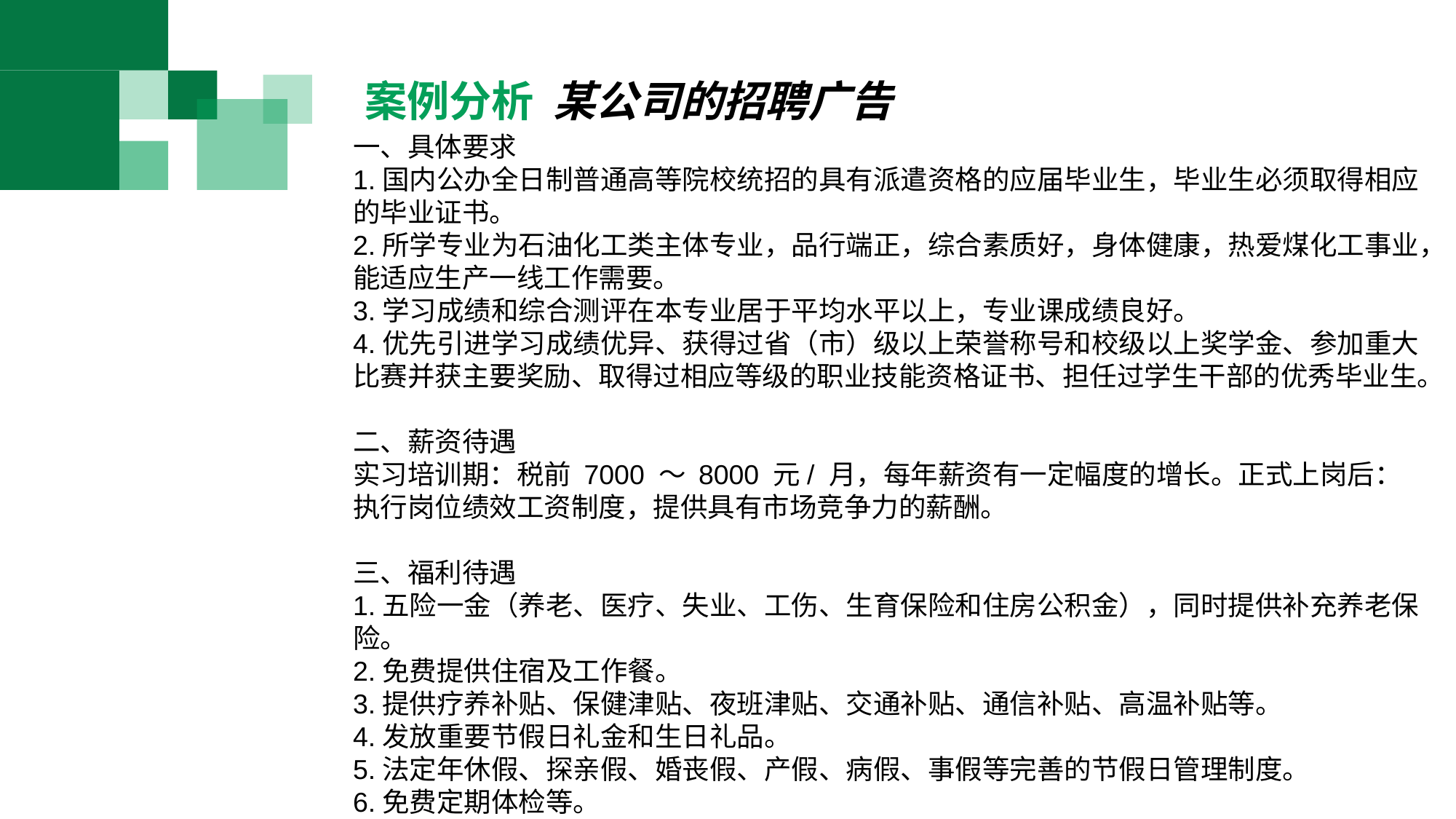

案例分析  某公司的招聘广告

一、具体要求
1.国内公办全日制普通高等院校统招的具有派遣资格的应届毕业生，毕业生必须取得相应的毕业证书。
2.所学专业为石油化工类主体专业，品行端正，综合素质好，身体健康，热爱煤化工事业，能适应生产一线工作需要。
3.学习成绩和综合测评在本专业居于平均水平以上，专业课成绩良好。
4.优先引进学习成绩优异、获得过省（市）级以上荣誉称号和校级以上奖学金、参加重大比赛并获主要奖励、取得过相应等级的职业技能资格证书、担任过学生干部的优秀毕业生。

二、薪资待遇
实习培训期：税前 7000 〜 8000 元/ 月，每年薪资有一定幅度的增长。正式上岗后：执行岗位绩效工资制度，提供具有市场竞争力的薪酬。

三、福利待遇
1.五险一金（养老、医疗、失业、工伤、生育保险和住房公积金），同时提供补充养老保险。
2.免费提供住宿及工作餐。
3.提供疗养补贴、保健津贴、夜班津贴、交通补贴、通信补贴、高温补贴等。
4.发放重要节假日礼金和生日礼品。
5.法定年休假、探亲假、婚丧假、产假、病假、事假等完善的节假日管理制度。
6.免费定期体检等。

ADD YOUR
TITLE HERE ADD